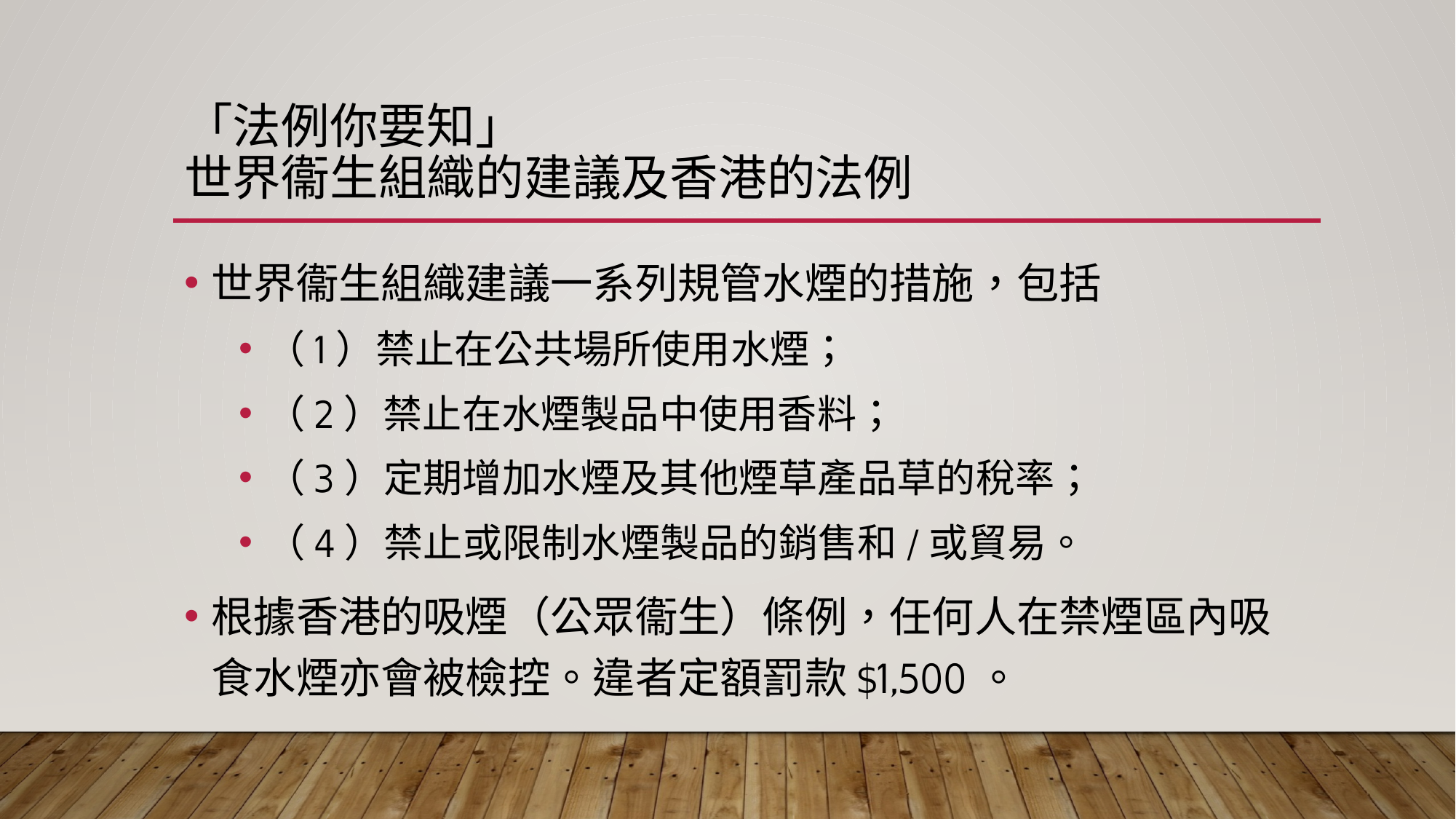

# 「法例你要知」 世界衞生組織的建議及香港的法例
世界衞生組織建議一系列規管水煙的措施，包括
（1）禁止在公共場所使用水煙；
（2）禁止在水煙製品中使用香料；
（3）定期增加水煙及其他煙草產品草的稅率；
（4）禁止或限制水煙製品的銷售和/或貿易。
根據香港的吸煙（公眾衞生）條例，任何人在禁煙區內吸食水煙亦會被檢控。違者定額罰款$1,500。